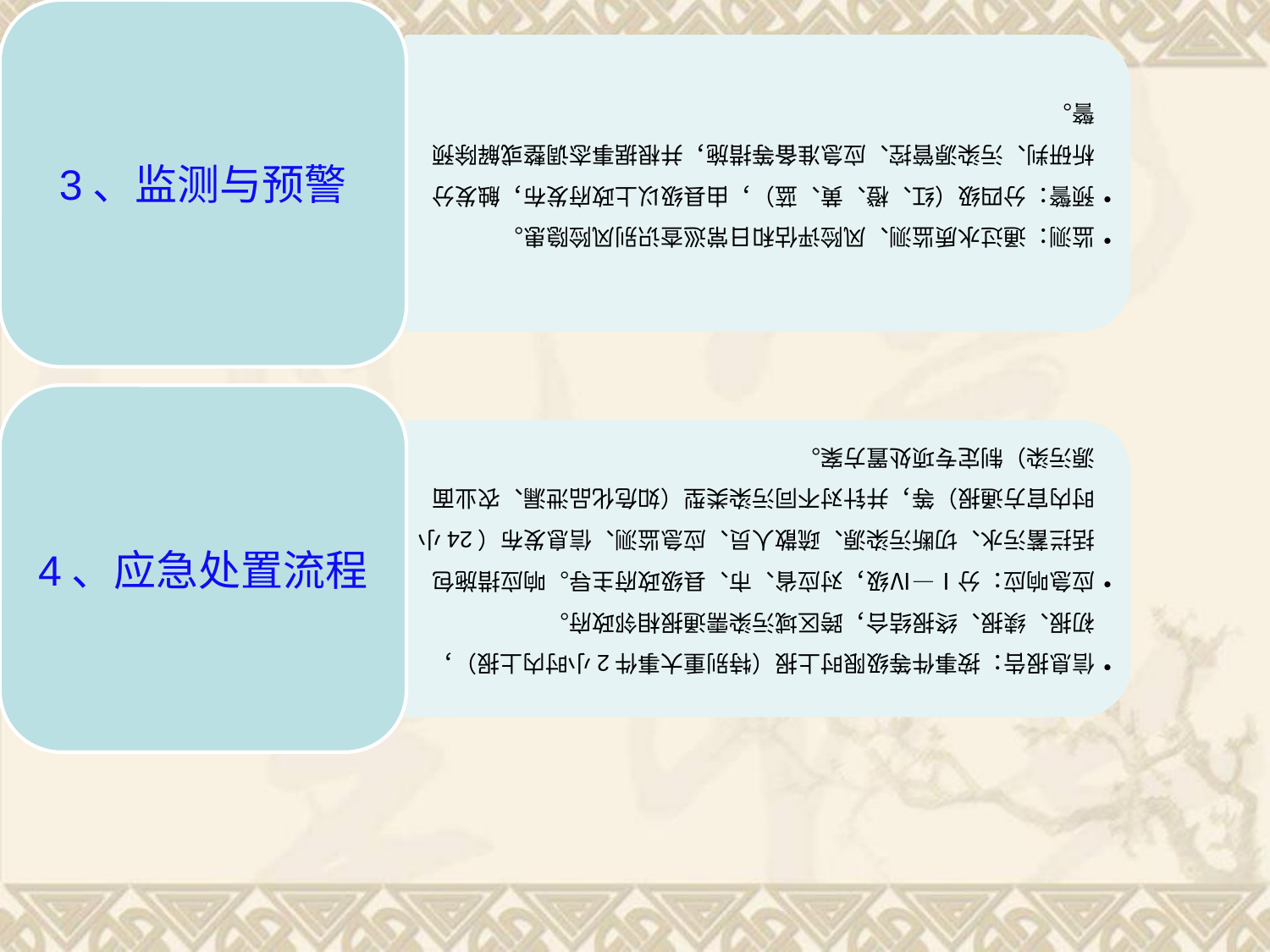

监测：通过水质监测、风险评估和日常巡查识别风险隐患。
预警：分四级（红、橙、黄、蓝），由县级以上政府发布，触发分析研判、污染源管控、应急准备等措施，并根据事态调整或解除预警。
3、监测与预警
信息报告：按事件等级限时上报（特别重大事件2小时内上报），初报、续报、终报结合，跨区域污染需通报相邻政府。
应急响应：分Ⅰ—Ⅳ级，对应省、市、县级政府主导。响应措施包括拦蓄污水、切断污染源、疏散人员、应急监测、信息发布（24小时内官方通报）等，并针对不同污染类型（如危化品泄漏、农业面源污染）制定专项处置方案。
4、应急处置流程